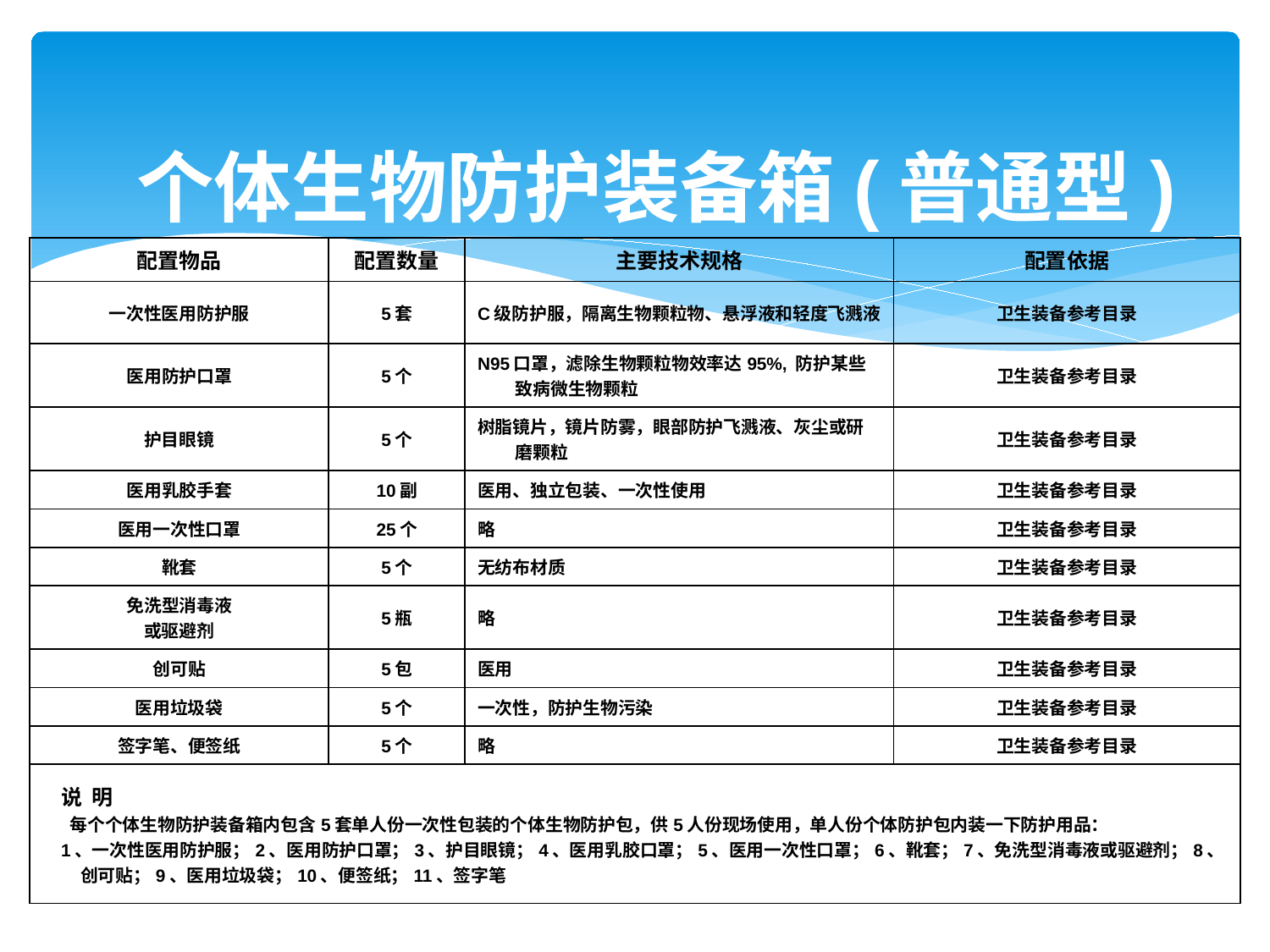

个体生物防护装备箱(普通型)
| 配置物品 | 配置数量 | 主要技术规格 | 配置依据 |
| --- | --- | --- | --- |
| 一次性医用防护服 | 5套 | C级防护服，隔离生物颗粒物、悬浮液和轻度飞溅液 | 卫生装备参考目录 |
| 医用防护口罩 | 5个 | N95口罩，滤除生物颗粒物效率达95%, 防护某些致病微生物颗粒 | 卫生装备参考目录 |
| 护目眼镜 | 5个 | 树脂镜片，镜片防雾，眼部防护飞溅液、灰尘或研磨颗粒 | 卫生装备参考目录 |
| 医用乳胶手套 | 10副 | 医用、独立包装、一次性使用 | 卫生装备参考目录 |
| 医用一次性口罩 | 25个 | 略 | 卫生装备参考目录 |
| 靴套 | 5个 | 无纺布材质 | 卫生装备参考目录 |
| 免洗型消毒液 或驱避剂 | 5瓶 | 略 | 卫生装备参考目录 |
| 创可贴 | 5包 | 医用 | 卫生装备参考目录 |
| 医用垃圾袋 | 5个 | 一次性，防护生物污染 | 卫生装备参考目录 |
| 签字笔、便签纸 | 5个 | 略 | 卫生装备参考目录 |
| 说 明 每个个体生物防护装备箱内包含5套单人份一次性包装的个体生物防护包，供5人份现场使用，单人份个体防护包内装一下防护用品： 1、一次性医用防护服；2、医用防护口罩；3、护目眼镜；4、医用乳胶口罩；5、医用一次性口罩；6、靴套；7、免洗型消毒液或驱避剂；8、创可贴；9、医用垃圾袋；10、便签纸；11、签字笔 |  |  |  |